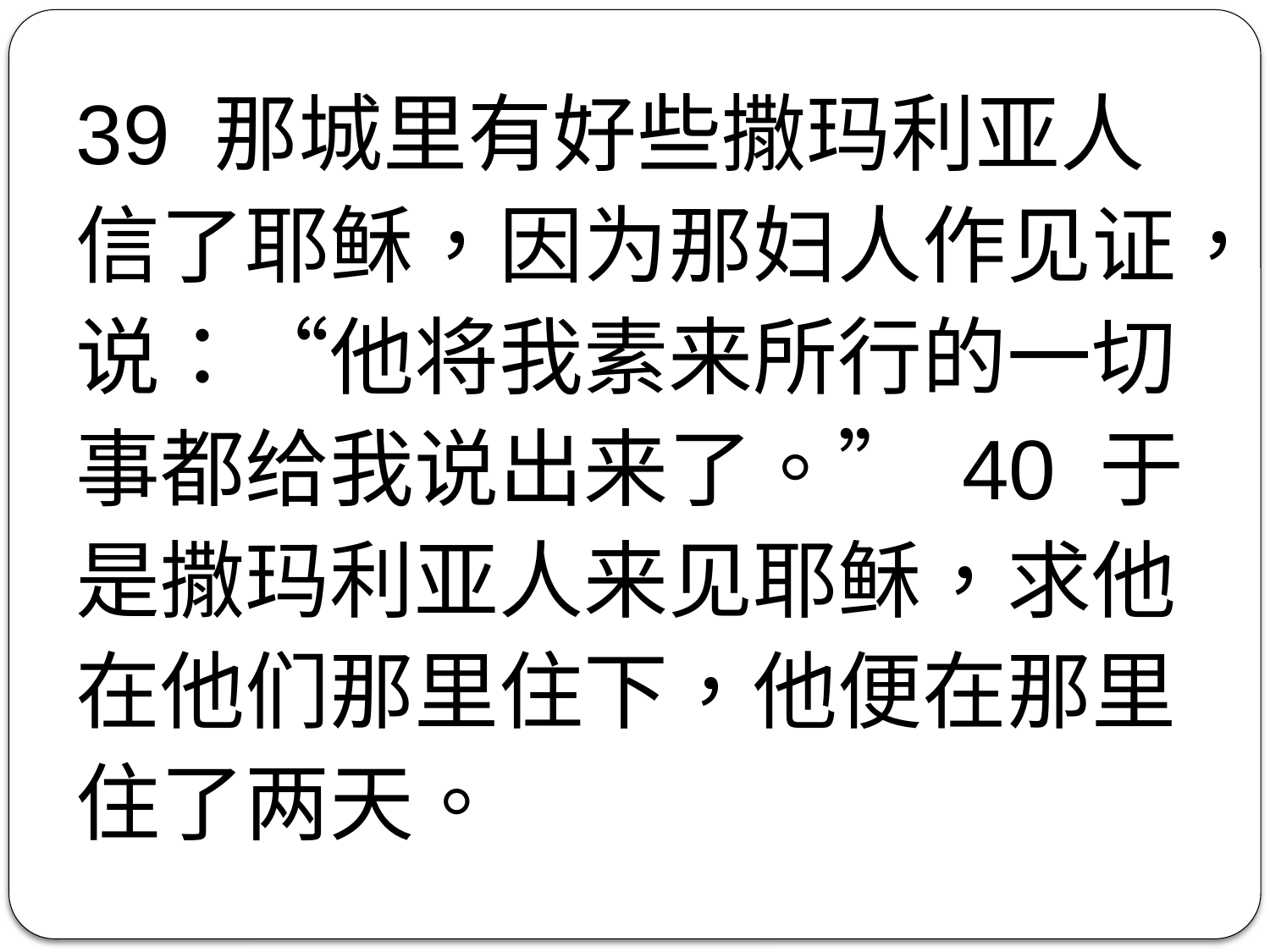

39 那城里有好些撒玛利亚人信了耶稣，因为那妇人作见证，说：“他将我素来所行的一切事都给我说出来了。” 40 于是撒玛利亚人来见耶稣，求他在他们那里住下，他便在那里住了两天。